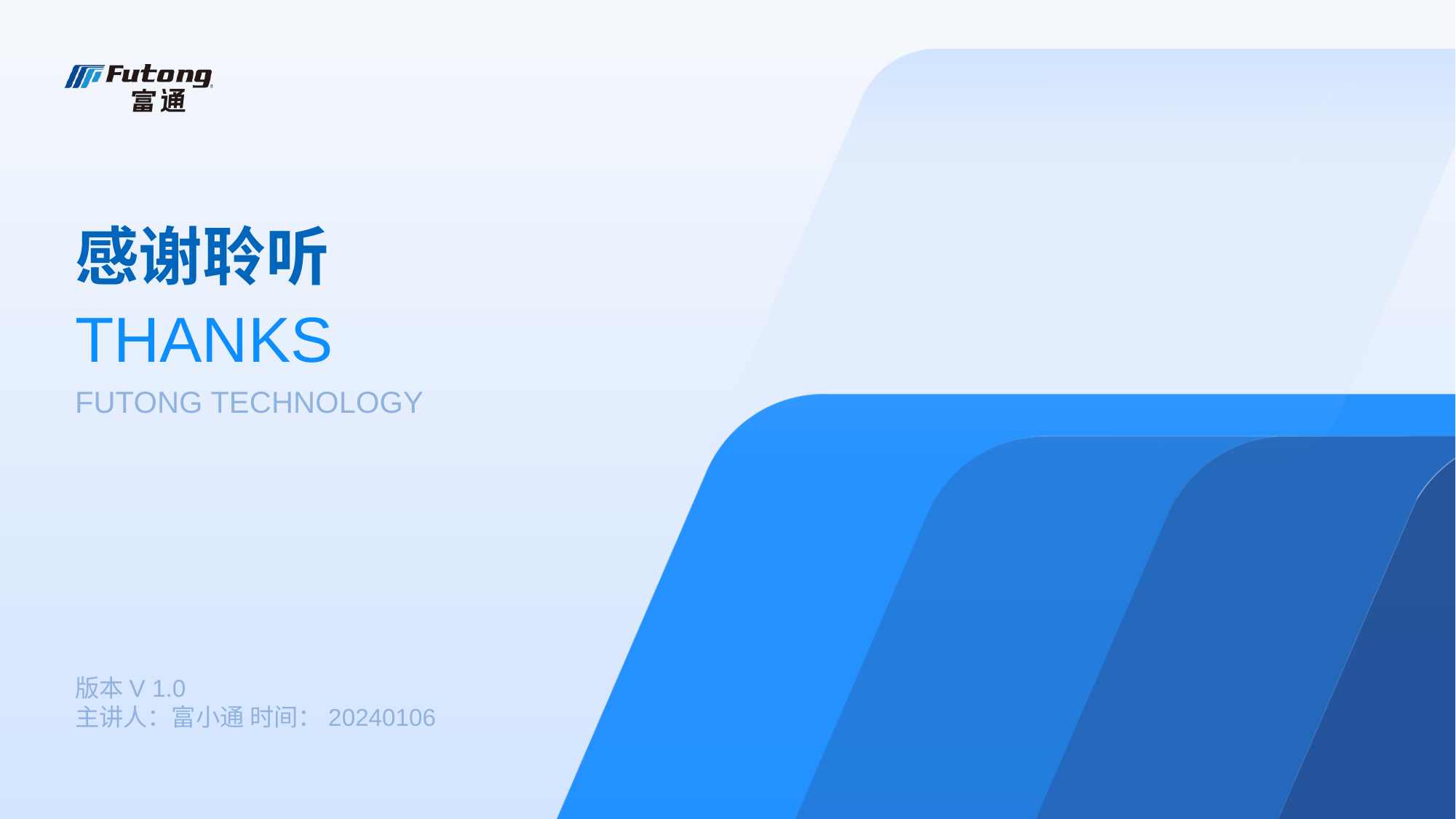

感谢聆听
THANKS
FUTONG TECHNOLOGY
版本V 1.0
主讲人：富小通 时间：20240106